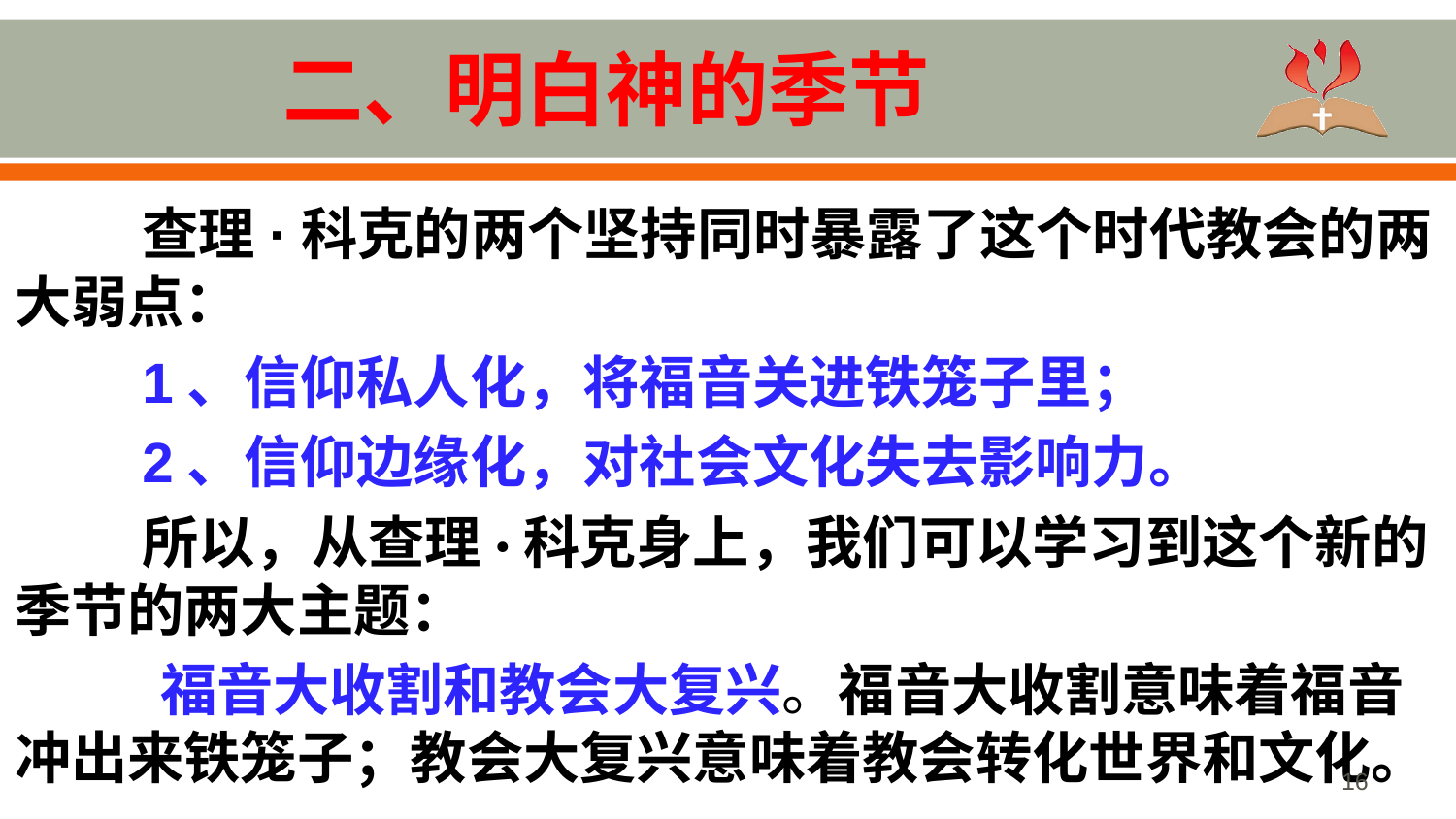

# 二、明白神的季节
查理·科克的两个坚持同时暴露了这个时代教会的两大弱点：
1、信仰私人化，将福音关进铁笼子里；
2、信仰边缘化，对社会文化失去影响力。
所以，从查理·科克身上，我们可以学习到这个新的季节的两大主题：
	福音大收割和教会大复兴。福音大收割意味着福音冲出来铁笼子；教会大复兴意味着教会转化世界和文化。

16